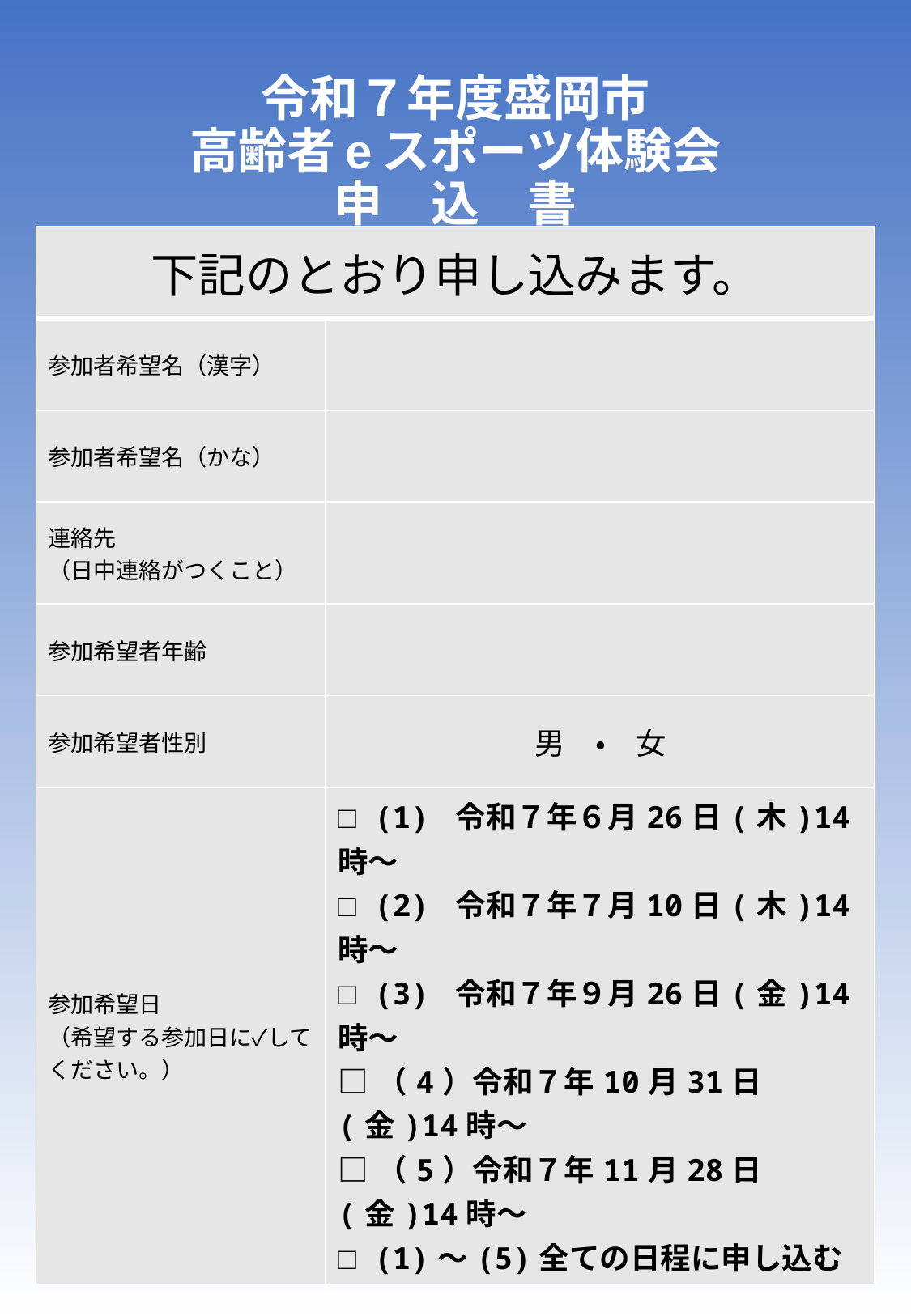

# 令和７年度盛岡市 高齢者eスポーツ体験会 申　込　書
| 下記のとおり申し込みます。 |  |
| --- | --- |
| 参加者希望名（漢字） |  |
| 参加者希望名（かな） |  |
| 連絡先 （日中連絡がつくこと） |  |
| 参加希望者年齢 |  |
| 参加希望者性別 | 男　・　女 |
| 参加希望日 （希望する参加日に✓してください。） | □ (1) 令和７年６月26日(木)14時～ □ (2) 令和７年７月10日(木)14時～ □ (3) 令和７年９月26日(金)14時～ □（4）令和７年10月31日(金)14時～ □（5）令和７年11月28日(金)14時～ □ (1)～(5)全ての日程に申し込む |

申込先　盛岡市長寿社会課地域ケア係
T E L　 019-613-8144
F A X　 019-653-2839
Email　chouju@city.morioka.iwate.jp